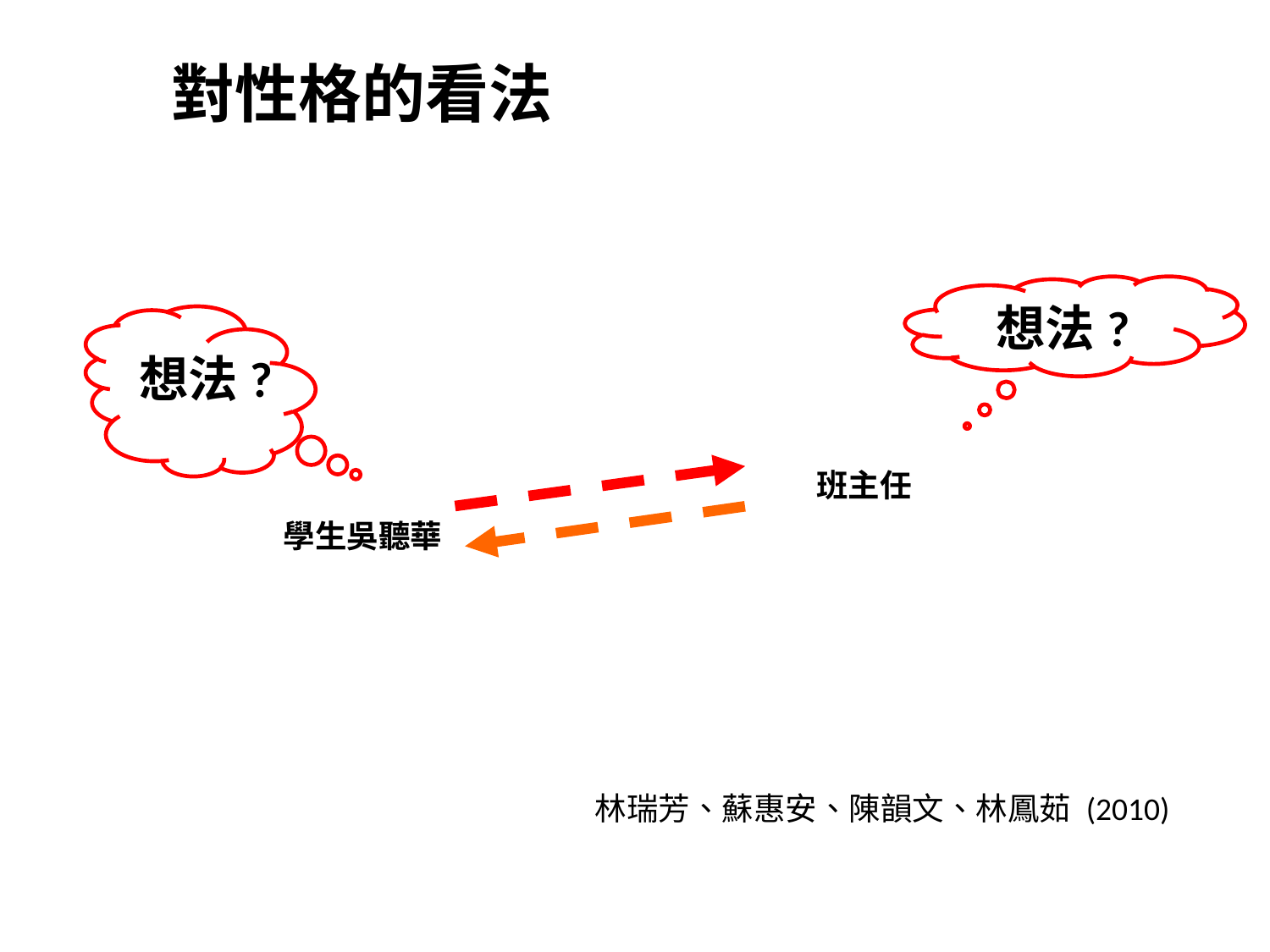

# 對性格的看法
想法?
想法?
班主任

學生吳聽華
林瑞芳、蘇惠安、陳韻文、林鳳茹 (2010)